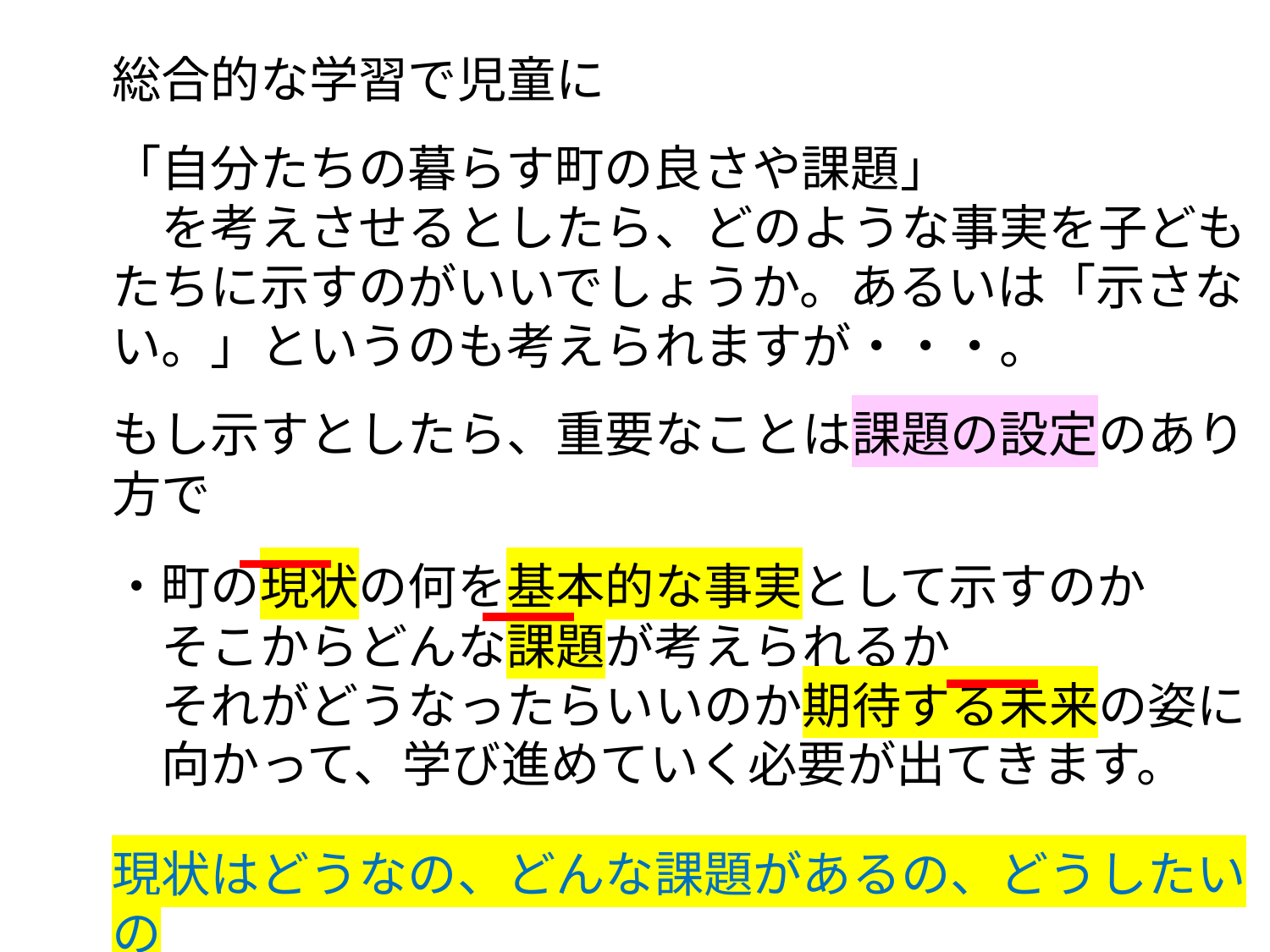

総合的な学習で児童に

「自分たちの暮らす町の良さや課題」
　を考えさせるとしたら、どのような事実を子どもたちに示すのがいいでしょうか。あるいは「示さない。」というのも考えられますが・・・。

もし示すとしたら、重要なことは課題の設定のあり方で

・町の現状の何を基本的な事実として示すのか
　そこからどんな課題が考えられるか
　それがどうなったらいいのか期待する未来の姿に
　向かって、学び進めていく必要が出てきます。

現状はどうなの、どんな課題があるの、どうしたいの
（主体的・対話的で深い学びの基本的な仕組み）